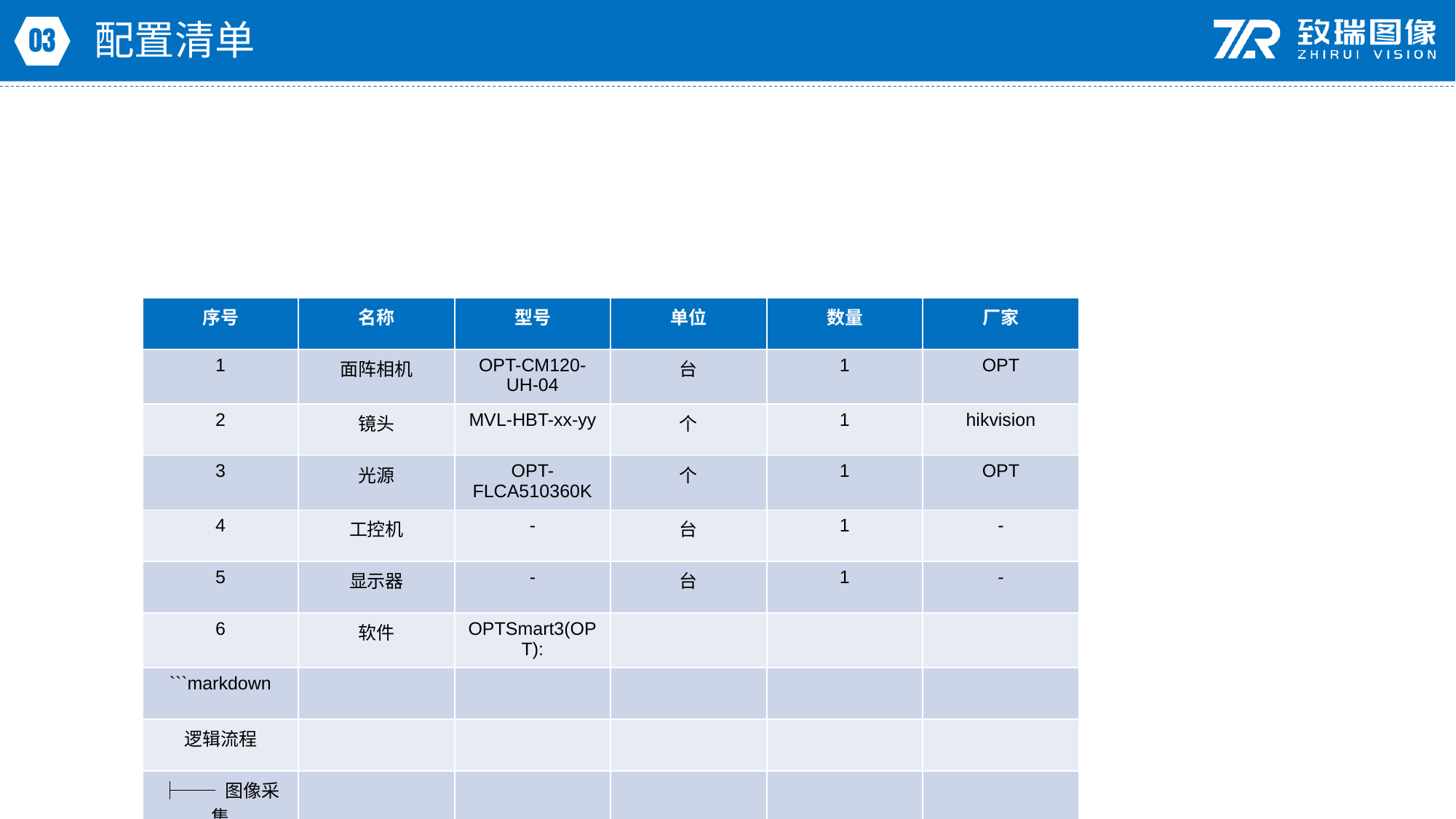

配置清单
03
| 序号 | 名称 | 型号 | 单位 | 数量 | 厂家 |
| --- | --- | --- | --- | --- | --- |
| 1 | 面阵相机 | OPT-CM120-UH-04 | 台 | 1 | OPT |
| 2 | 镜头 | MVL-HBT-xx-yy | 个 | 1 | hikvision |
| 3 | 光源 | OPT-FLCA510360K | 个 | 1 | OPT |
| 4 | 工控机 | - | 台 | 1 | - |
| 5 | 显示器 | - | 台 | 1 | - |
| 6 | 软件 | OPTSmart3(OPT): |  |  |  |
| ```markdown |  |  |  |  |  |
| 逻辑流程 |  |  |  |  |  |
| ├── 图像采集 |  |  |  |  |  |
| │ ├── 相机参数设置 |  |  |  |  |  |
| │ │ └── 启用触发模式，设置曝光时间为1/1000秒，增益为50%，以适应0.3m/s的运动速度 |  |  |  |  |  |
| │ ├── 光源控制 |  |  |  |  |  |
| │ │ └── 使用高亮度环形光源，设置强度为80%，确保红色塑料表面反光均匀 |  |  |  |  |  |
| │ └── 动态图像采集 |  |  |  |  |  |
| │ └── 通过传送带触发信号同步相机采集，确保产品在检测区域500\*200mm内静止成像 |  |  |  |  |  |
| ├── 预处理 |  |  |  |  |  |
| │ ├── 颜色提取 |  |  |  |  |  |
| │ │ └── 提取红色通道（RGB阈值 | 套 | 1 | OPTSmart3(OPT): |  |  |
| ```markdown |  |  |  |  |  |
| 逻辑流程 |  |  |  |  |  |
| ├── 图像采集 |  |  |  |  |  |
| │ ├── 相机参数设置 |  |  |  |  |  |
| │ │ └── 启用触发模式，设置曝光时间为1/1000秒，增益为50%，以适应0.3m/s的运动速度 |  |  |  |  |  |
| │ ├── 光源控制 |  |  |  |  |  |
| │ │ └── 使用高亮度环形光源，设置强度为80%，确保红色塑料表面反光均匀 |  |  |  |  |  |
| │ └── 动态图像采集 |  |  |  |  |  |
| │ └── 通过传送带触发信号同步相机采集，确保产品在检测区域500\*200mm内静止成像 |  |  |  |  |  |
| ├── 预处理 |  |  |  |  |  |
| │ ├── 颜色提取 |  |  |  |  |  |
| │ │ └── 提取红色通道（RGB阈值 |  |  |  |  |  |